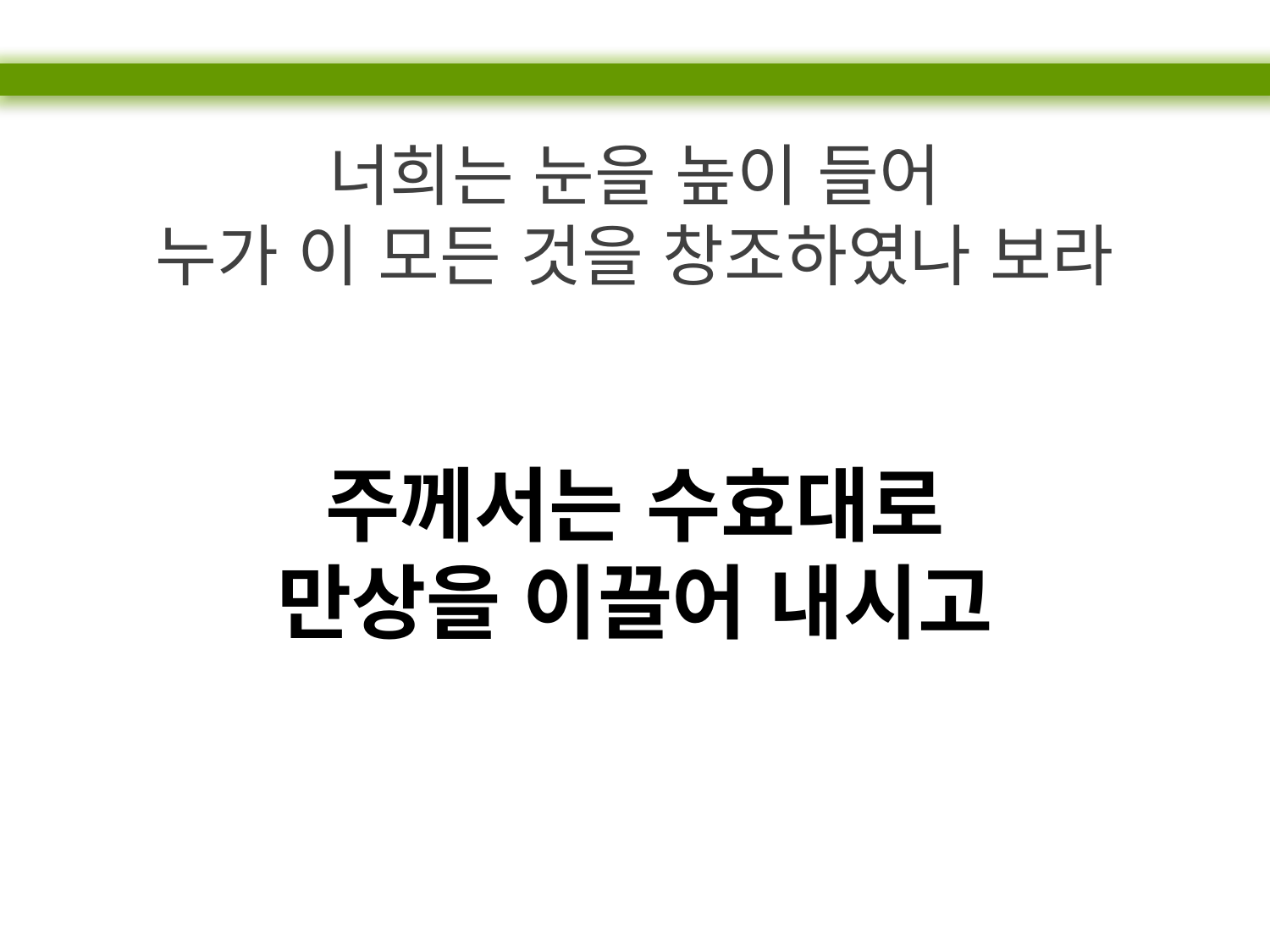

너희는 눈을 높이 들어
누가 이 모든 것을 창조하였나 보라
주께서는 수효대로
만상을 이끌어 내시고